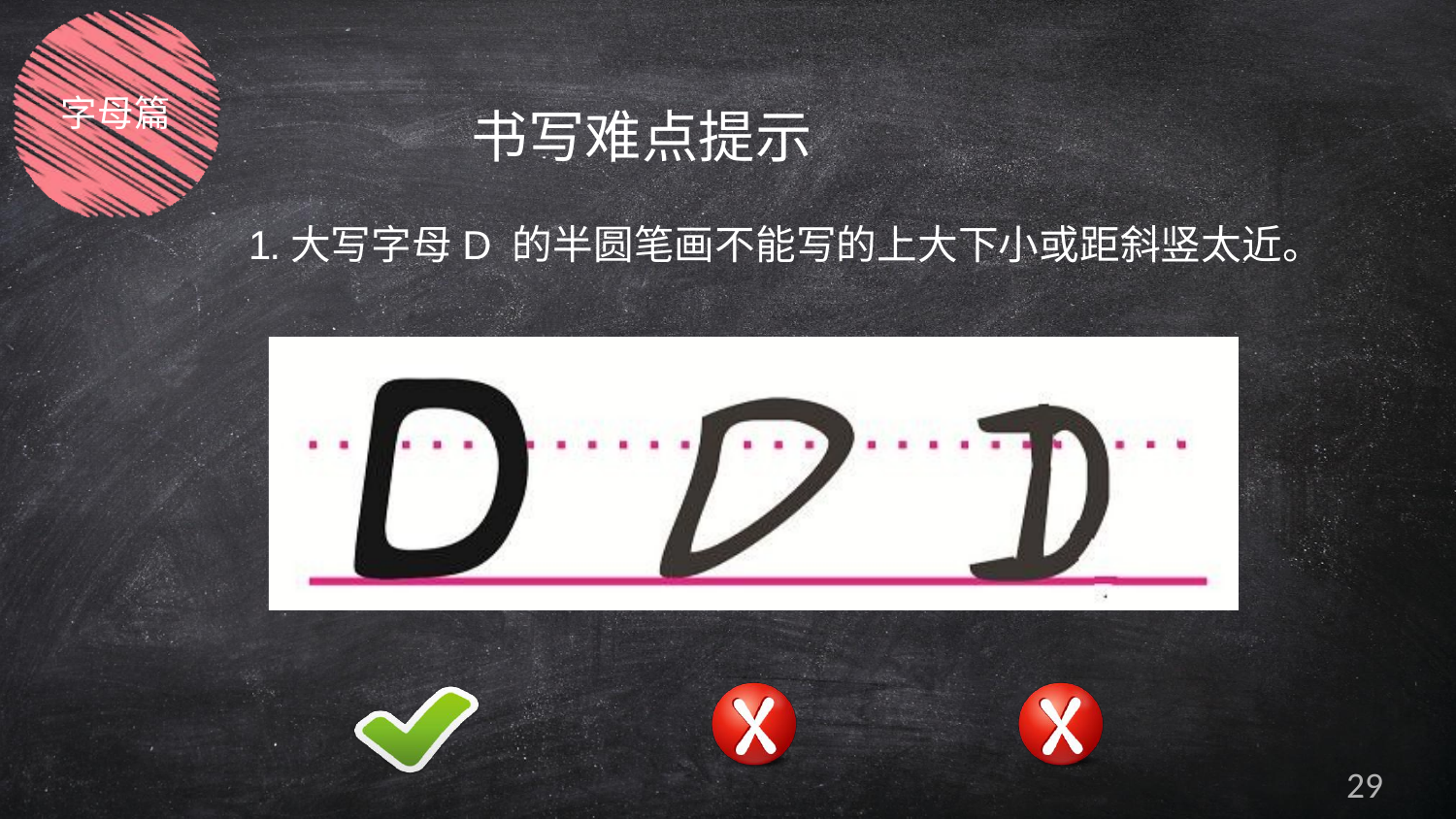

字母篇
书写难点提示
1.大写字母D 的半圆笔画不能写的上大下小或距斜竖太近。

29